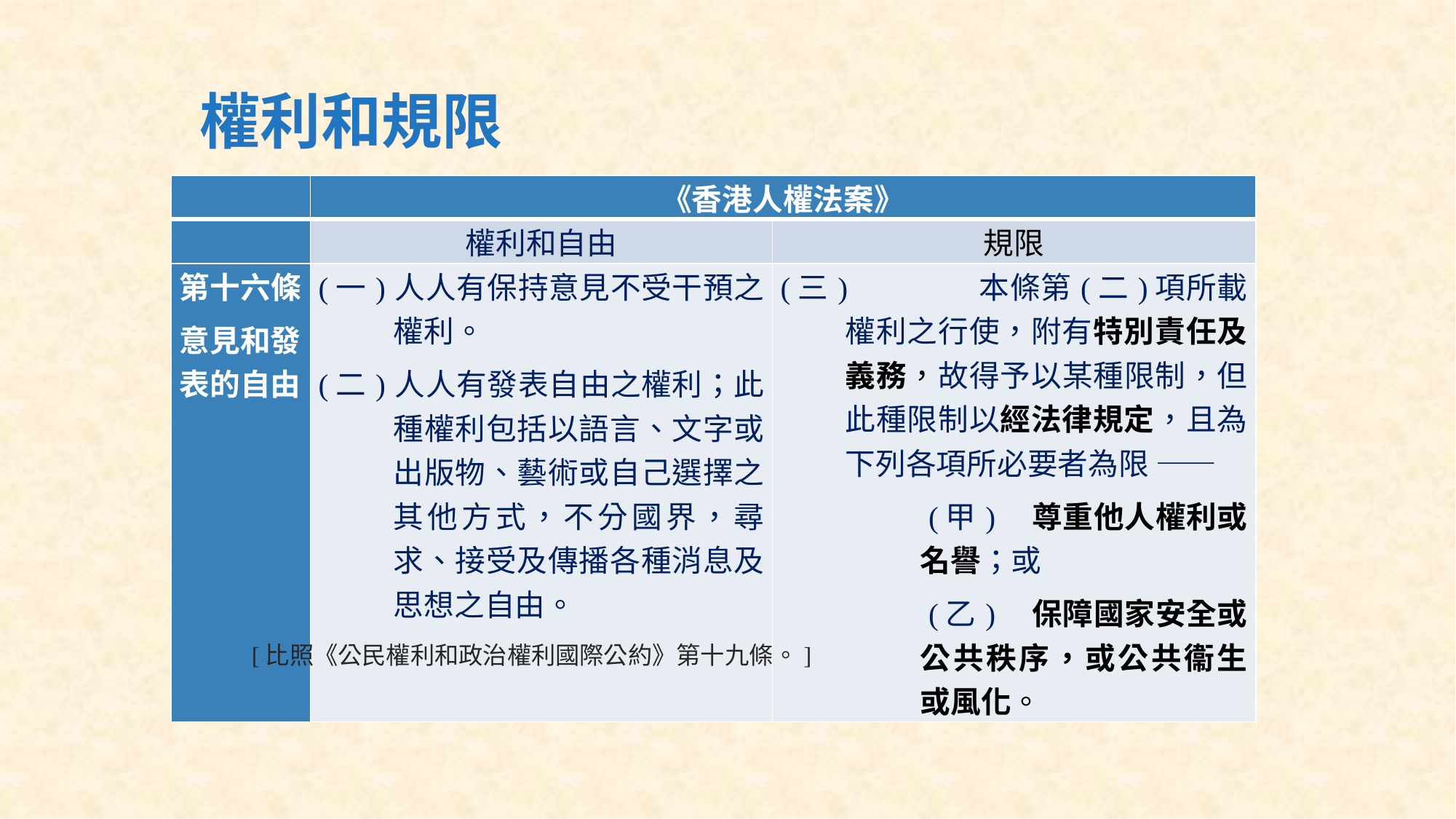

# 權利和規限
|  | 《香港人權法案》 |  |
| --- | --- | --- |
|  | 權利和自由 | 規限 |
| 第十六條 意見和發表的自由 | (一) 人人有保持意見不受干預之權利。 (二) 人人有發表自由之權利；此種權利包括以語言、文字或出版物、藝術或自己選擇之其他方式，不分國界，尋求、接受及傳播各種消息及思想之自由。 | (三) 本條第(二)項所載權利之行使，附有特別責任及義務，故得予以某種限制，但此種限制以經法律規定，且為下列各項所必要者為限 —— (甲) 尊重他人權利或名譽；或 (乙) 保障國家安全或公共秩序，或公共衞生或風化。 |
[比照《公民權利和政治權利國際公約》第十九條。]